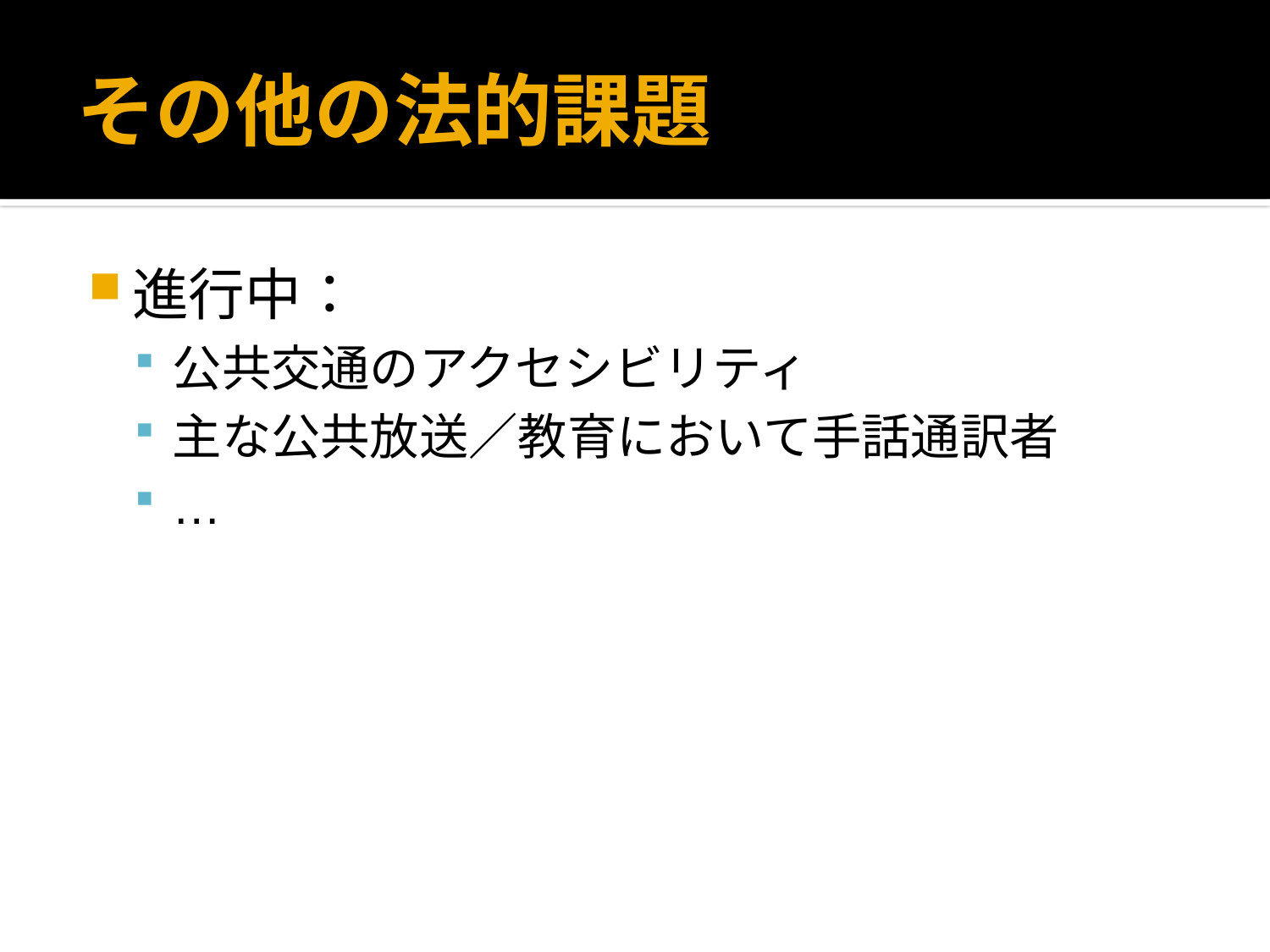

# その他の法的課題
進行中：
公共交通のアクセシビリティ
主な公共放送／教育において手話通訳者
…